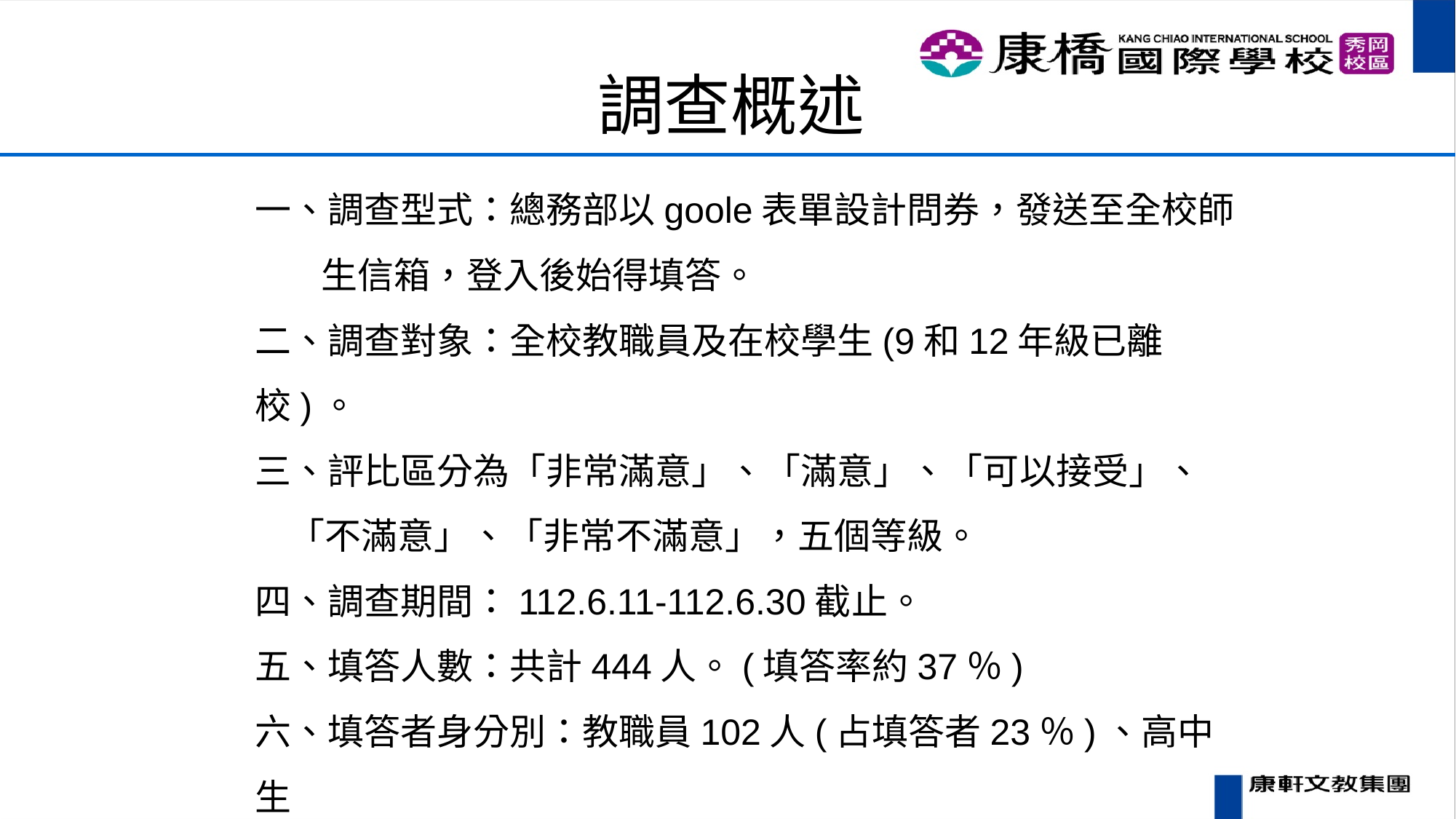

調查概述
一、調查型式：總務部以goole表單設計問券，發送至全校師
       生信箱，登入後始得填答。
二、調查對象：全校教職員及在校學生(9和12年級已離校)。
三、評比區分為「非常滿意」、「滿意」、「可以接受」、
   「不滿意」、「非常不滿意」，五個等級。
四、調查期間：112.6.11-112.6.30截止。
五、填答人數：共計444人。(填答率約37％)
六、填答者身分別：教職員102人(占填答者23％)、高中生
       106人(占填答者24％)、國中生236人(占填答者53％)。